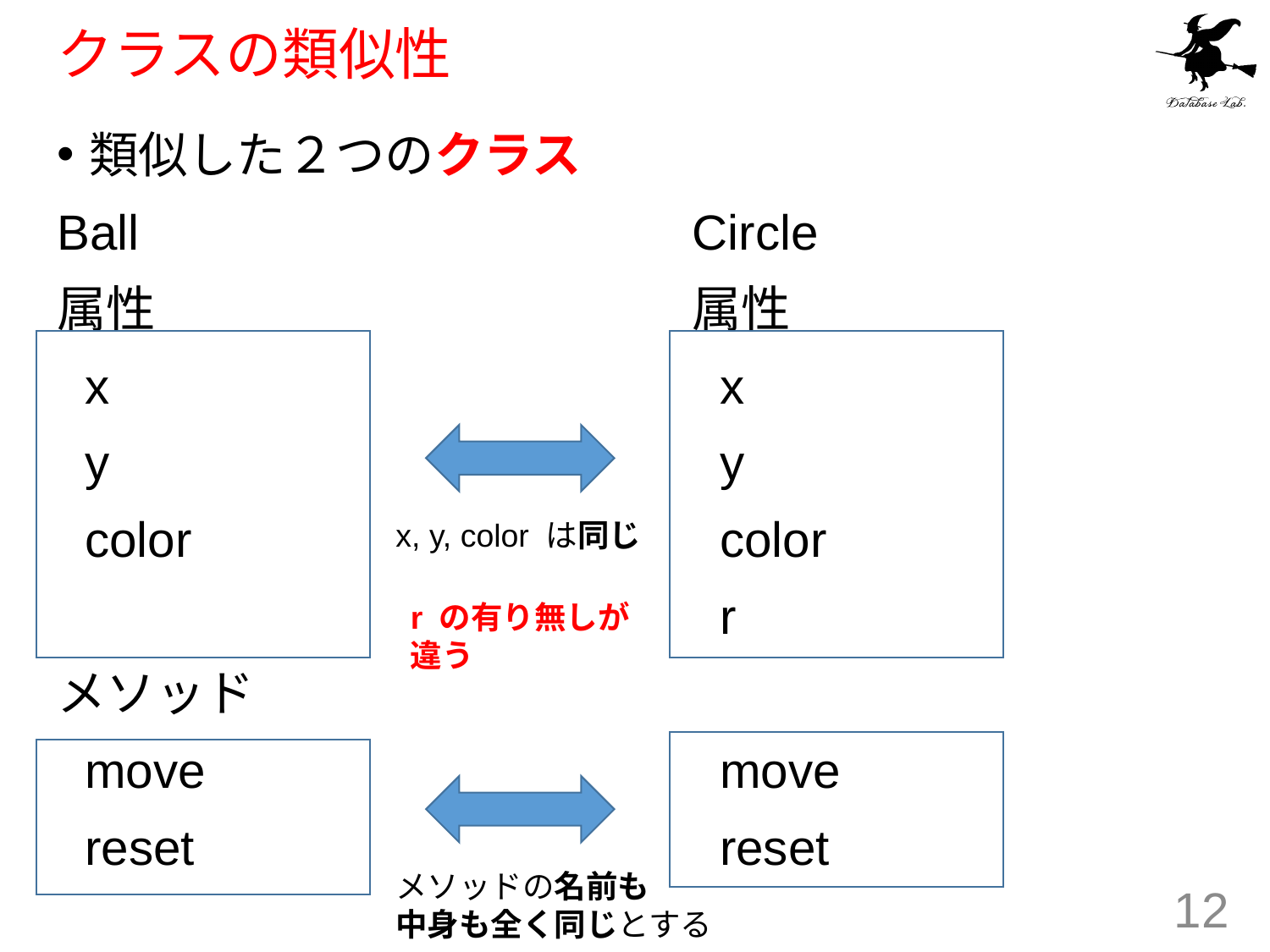

# クラスの類似性
類似した２つのクラス
Ball					Circle
属性					属性
  x					  x
  y					  y
  color				  color
					  r
メソッド
  move				  move
  reset				  reset

x, y, color は同じ
r の有り無しが
違う

メソッドの名前も
中身も全く同じとする
12